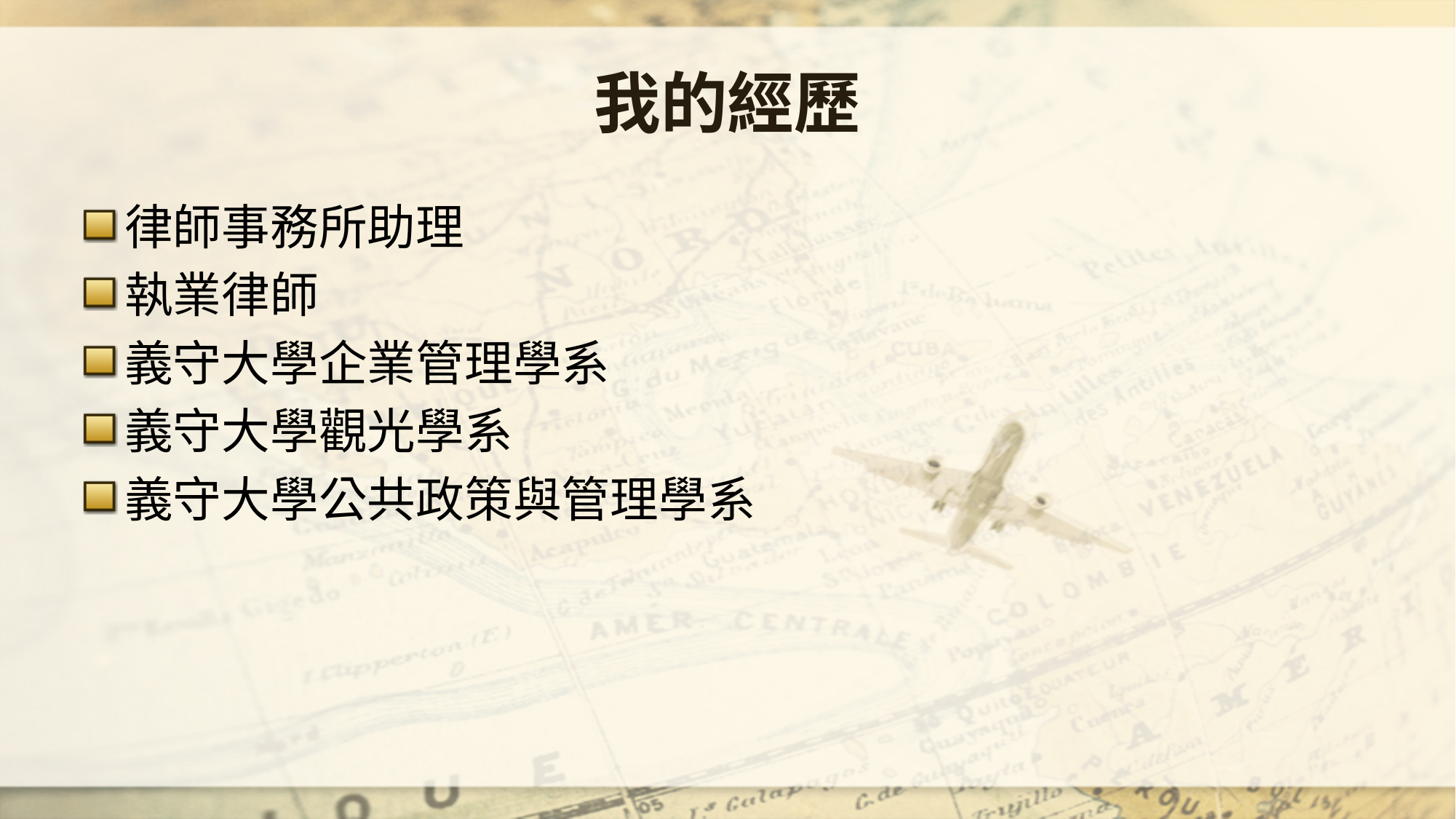

# 我的經歷
律師事務所助理
執業律師
義守大學企業管理學系
義守大學觀光學系
義守大學公共政策與管理學系